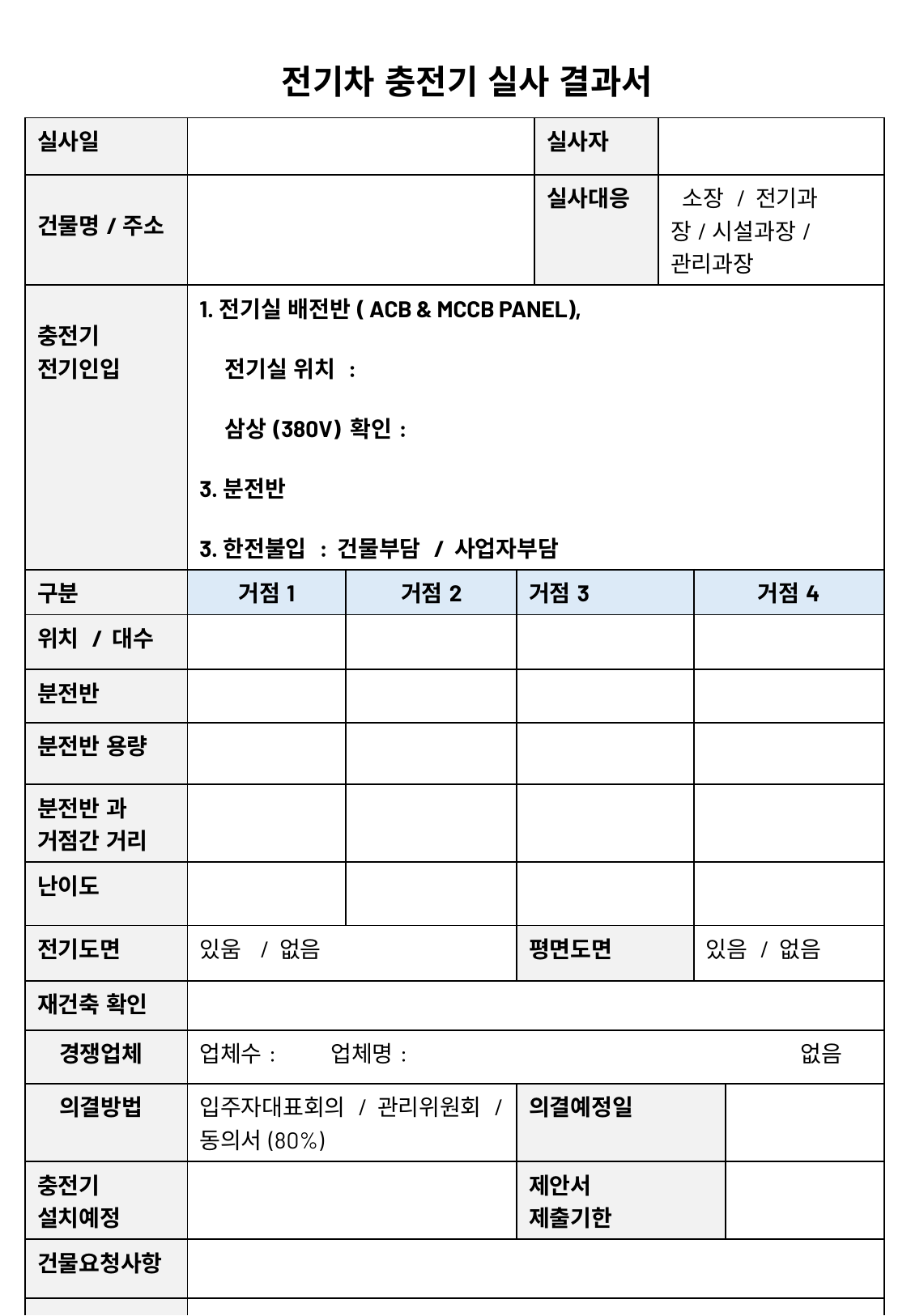

전기차 충전기 실사 결과서

| 실사일 |  |  |  | 실사자 |  |  |  |
| --- | --- | --- | --- | --- | --- | --- | --- |
| 건물명/주소 |  |  |  | 실사대응 | 소장 / 전기과장/시설과장/관리과장 |  |  |
| 충전기 전기인입 | 1.전기실 배전반( ACB & MCCB PANEL), 전기실 위치 : 삼상(380V) 확인: 3.분전반 3.한전불입 : 건물부담 / 사업자부담 |  |  |  |  |  |  |
| 구분 | 거점1 | 거점2 | 거점3 |  |  | 거점4 |  |
| 위치 / 대수 |  |  |  |  |  |  |  |
| 분전반 |  |  |  |  |  |  |  |
| 분전반 용량 |  |  |  |  |  |  |  |
| 분전반 과 거점간 거리 |  |  |  |  |  |  |  |
| 난이도 |  |  |  |  |  |  |  |
| 전기도면 | 있움 / 없음 |  | 평면도면 |  |  | 있음 / 없음 |  |
| 재건축 확인 |  |  |  |  |  |  |  |
| 경쟁업체 | 업체수: 업체명: 없음 |  |  |  |  |  |  |
| 의결방법 | 입주자대표회의 / 관리위원회 / 동의서(80%) |  | 의결예정일 |  |  |  |  |
| 충전기 설치예정 |  |  | 제안서 제출기한 |  |  |  |  |
| 건물요청사항 |  |  |  |  |  |  |  |
| 특기사항 |  |  |  |  |  |  |  |